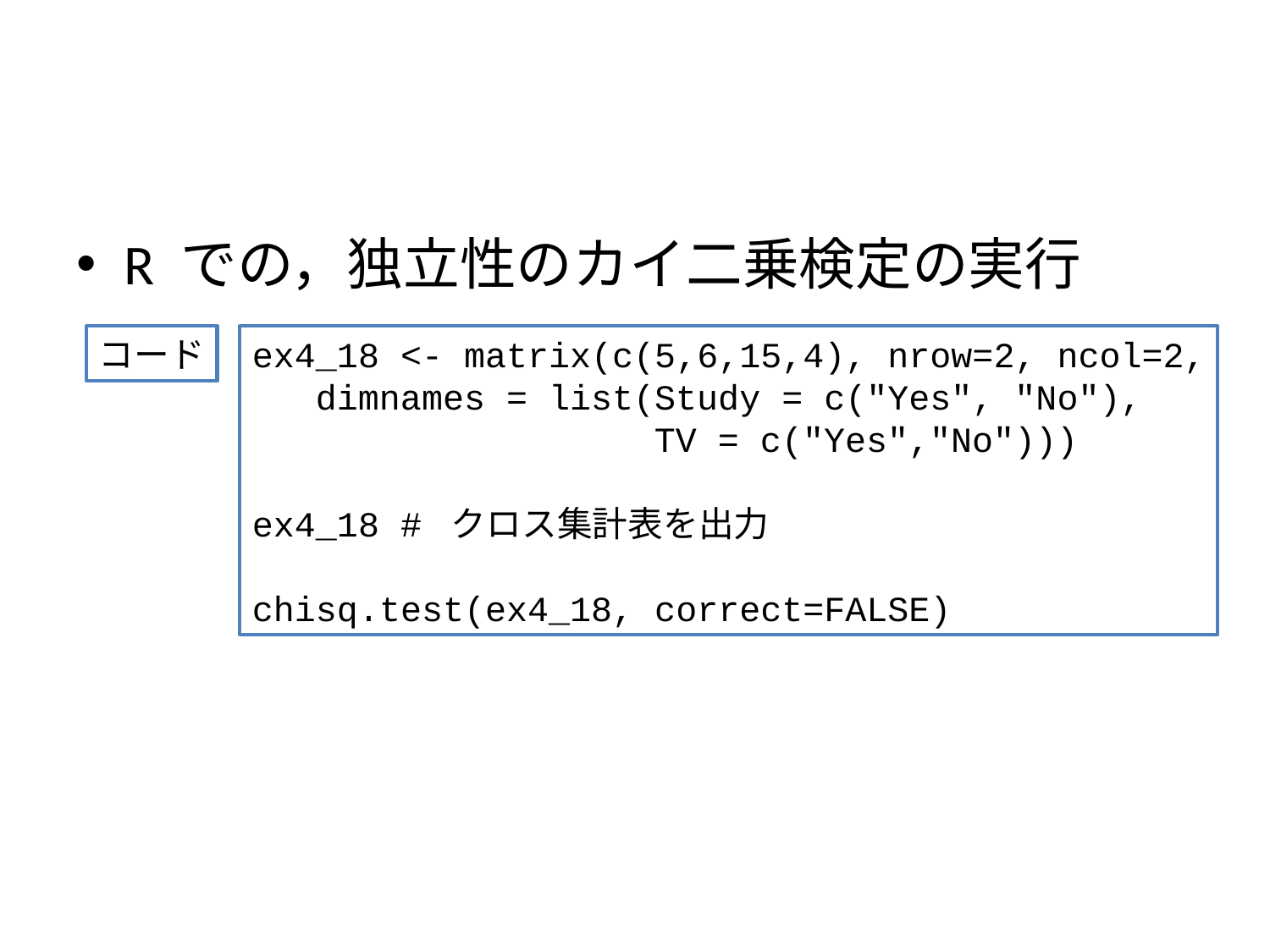

#
R での，独立性のカイ二乗検定の実行
コード
ex4_18 <- matrix(c(5,6,15,4), nrow=2, ncol=2,
   dimnames = list(Study = c("Yes", "No"),
                   TV = c("Yes","No")))

ex4_18 # クロス集計表を出力

chisq.test(ex4_18, correct=FALSE)